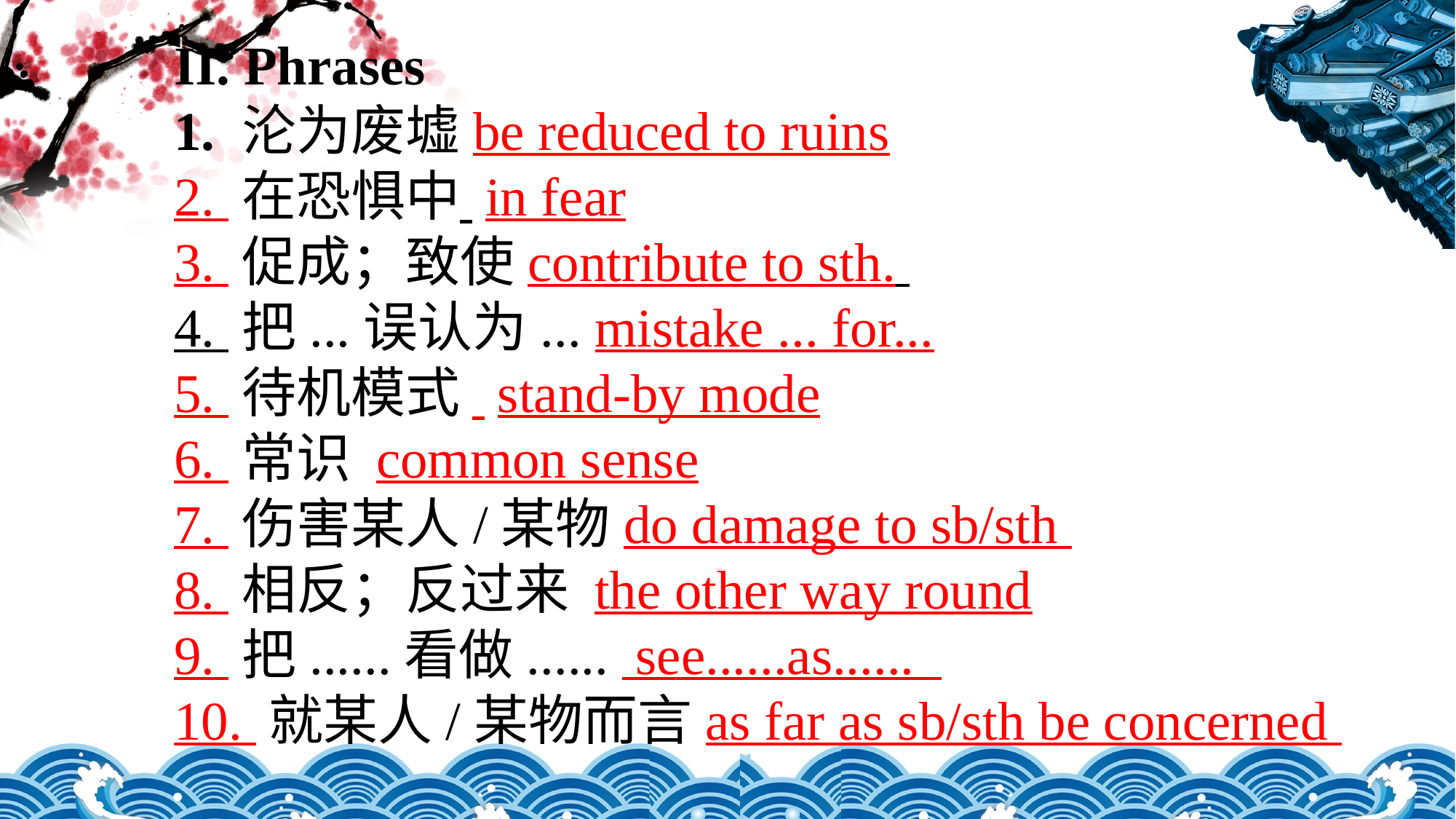

II. Phrases1. 沦为废墟be reduced to ruins2. 在恐惧中 in fear3. 促成；致使contribute to sth. 4. 把...误认为... mistake ... for...5. 待机模式  stand-by mode6. 常识 common sense7. 伤害某人/某物do damage to sb/sth 8. 相反；反过来 the other way round9. 把......看做......  see......as......  10. 就某人/某物而言as far as sb/sth be concerned